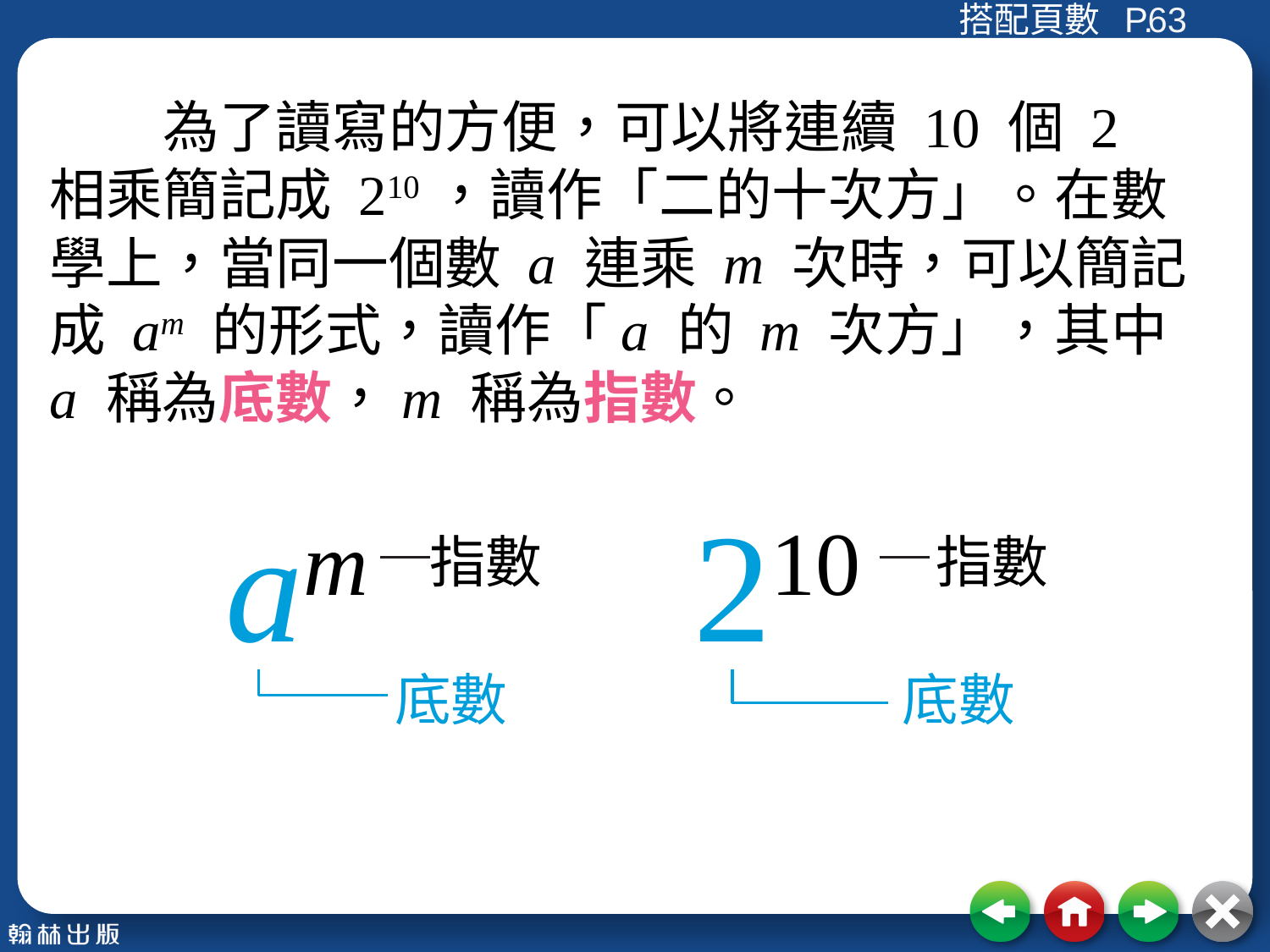

63
　　為了讀寫的方便，可以將連續 10 個 2 相乘簡記成 210，讀作「二的十次方」。在數學上，當同一個數 a 連乘 m 次時，可以簡記成 am 的形式，讀作「a 的 m 次方」，其中 a 稱為底數，m 稱為指數。
am
210
指數
指數

底數
底數